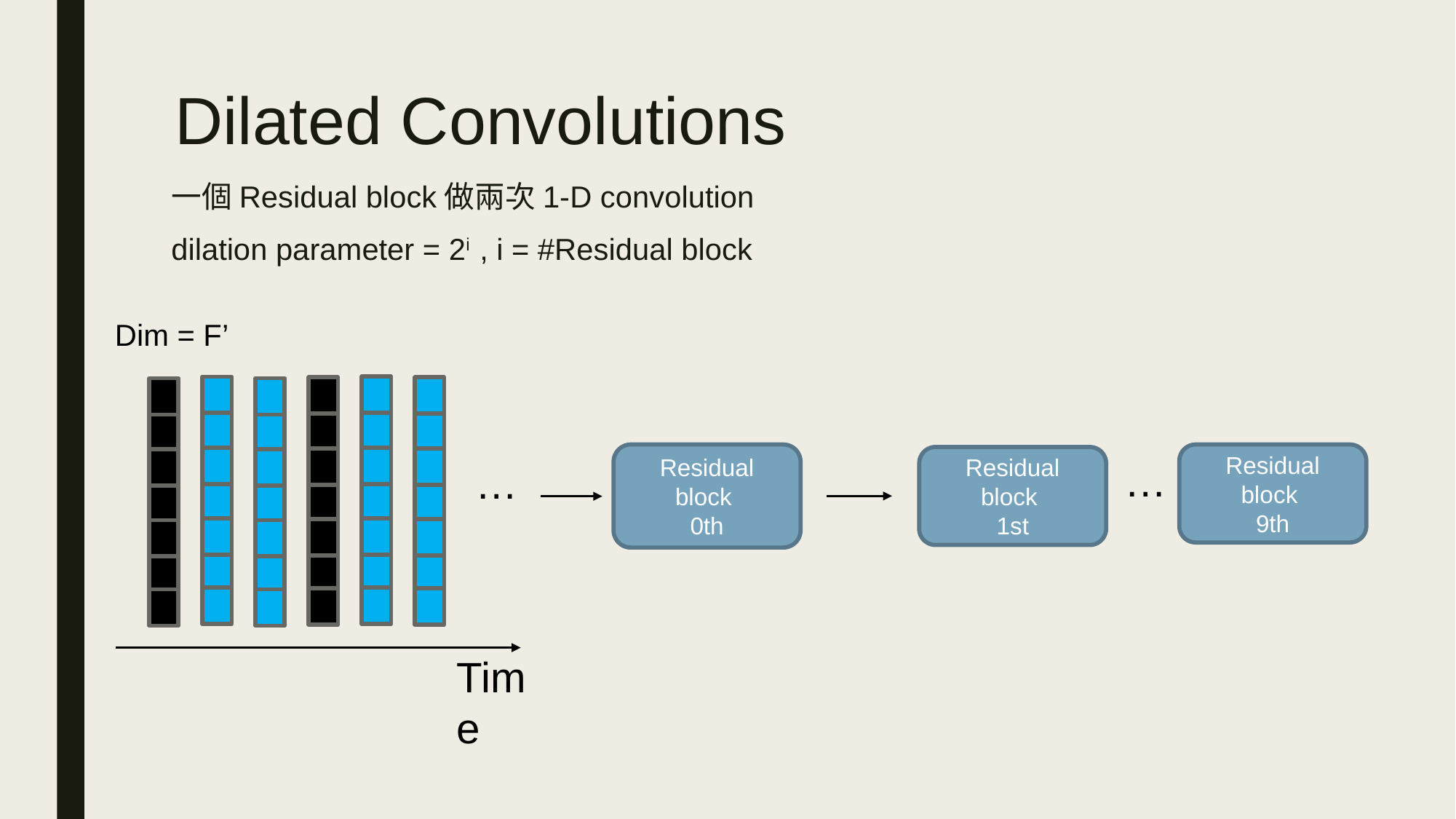

# Dilated Convolutions
一個Residual block做兩次1-D convolution
dilation parameter = 2i  , i = #Residual block

Dim = F’

Residual block
0th
Residual block
9th
Residual block
1st
…
…
Time